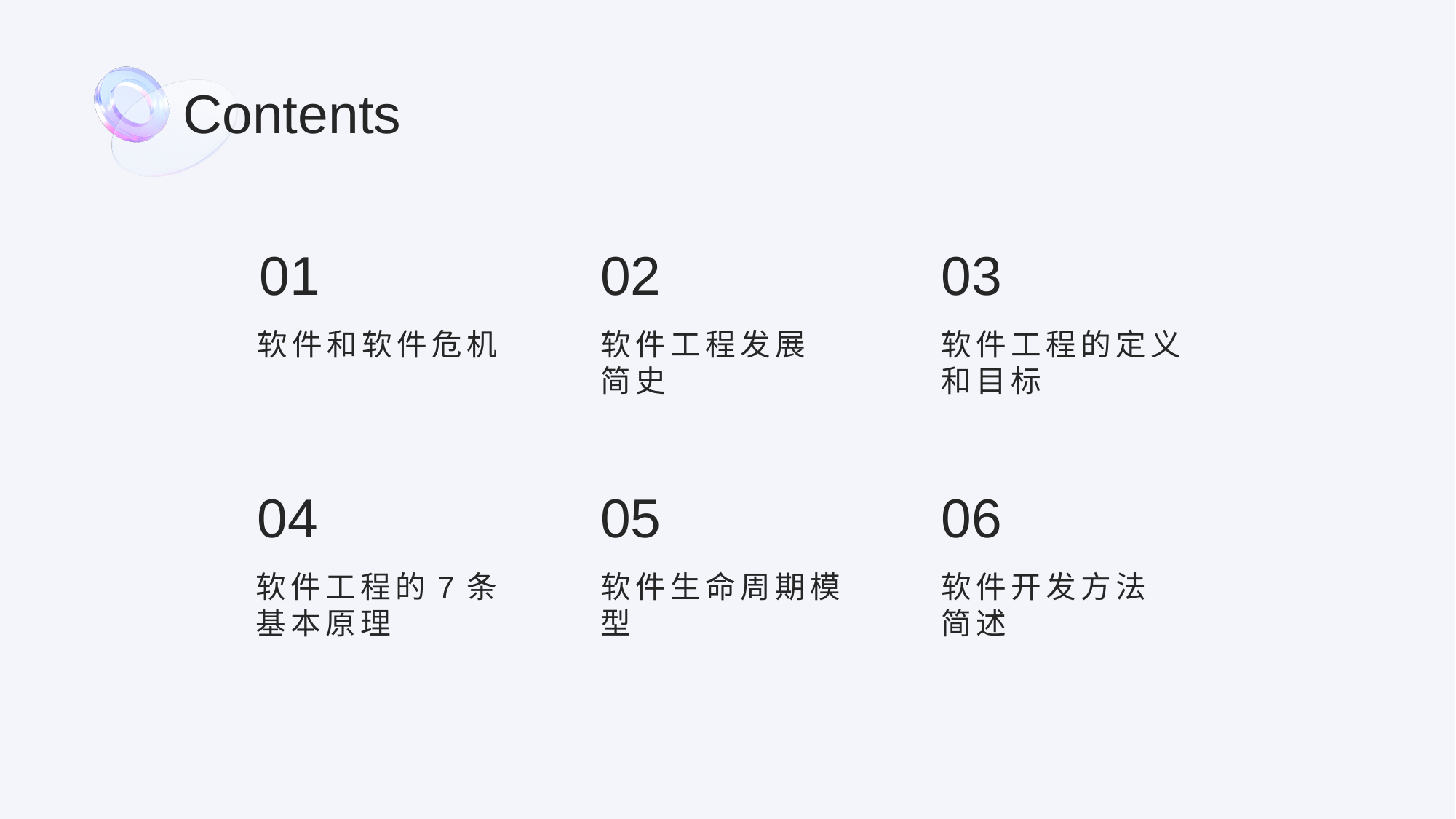

Contents
01
02
03
软件和软件危机
软件工程发展
简史
软件工程的定义和目标
04
05
06
软件工程的7条基本原理
软件生命周期模型
软件开发方法
简述